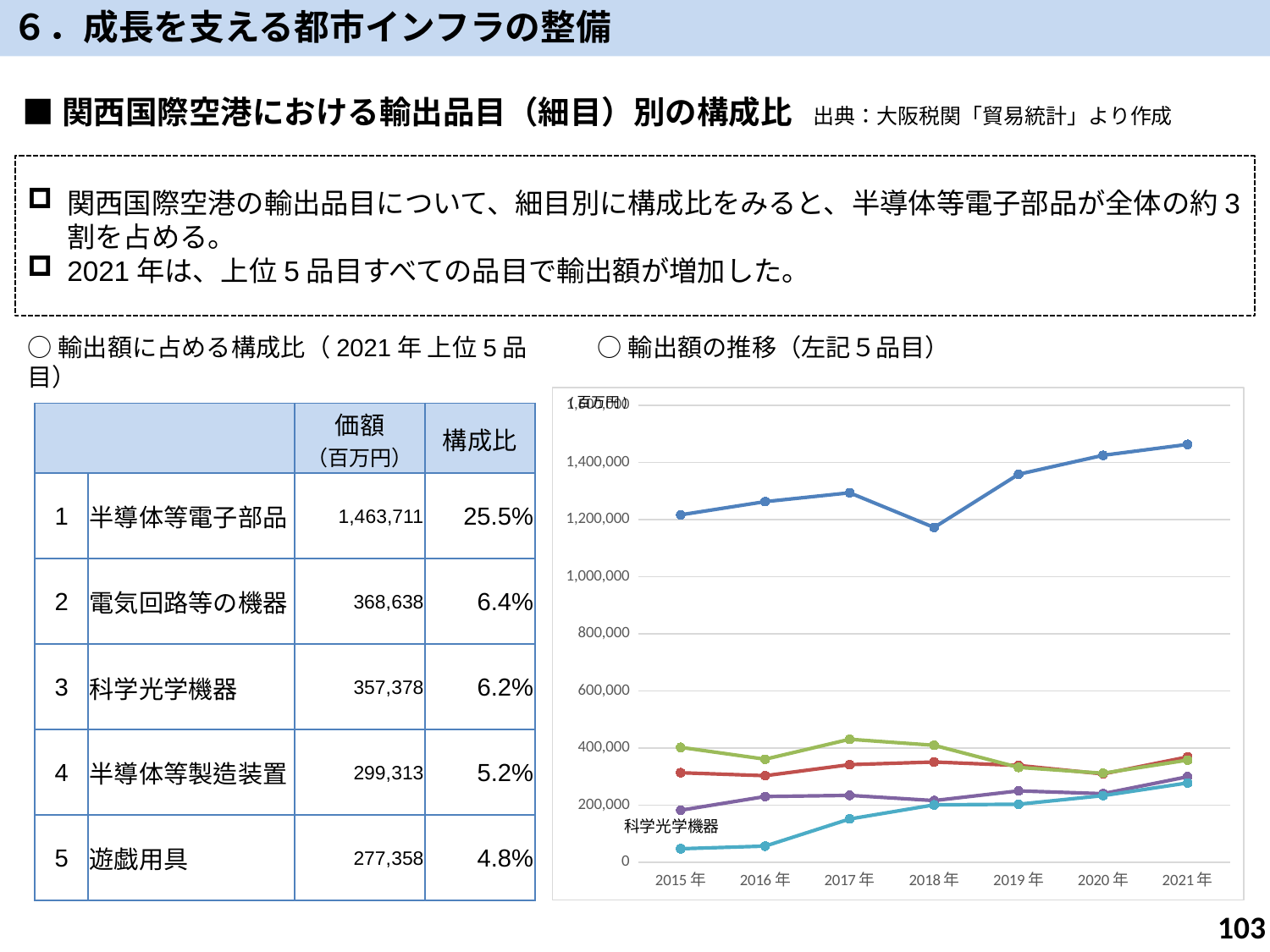

６．成長を支える都市インフラの整備
■関西国際空港における輸出品目（細目）別の構成比　出典：大阪税関「貿易統計」より作成
関西国際空港の輸出品目について、細目別に構成比をみると、半導体等電子部品が全体の約3割を占める。
2021年は、上位5品目すべての品目で輸出額が増加した。
○輸出額に占める構成比（2021年 上位5品目）
○輸出額の推移（左記５品目）

### Chart

| Category | 半導体等電子部品 | 電気回路等の機器 |  | 半導体等製造装置 | 遊戯用具 |
|---|---|---|---|---|---|
| 2015年 | 1216909.0 | 313276.0 | 402096.0 | 181985.0 | 46890.0 |
| 2016年 | 1263191.0 | 303000.0 | 360536.0 | 229785.0 | 56067.0 |
| 2017年 | 1294041.0 | 341559.0 | 430375.0 | 233958.0 | 151144.0 |
| 2018年 | 1172743.0 | 350854.0 | 409306.0 | 215568.0 | 200673.0 |
| 2019年 | 1359138.0 | 338799.0 | 331909.0 | 249660.0 | 202847.0 |
| 2020年 | 1425389.0 | 309116.0 | 311482.0 | 239885.0 | 233051.0 |
| 2021年 | 1463711.0 | 368638.0 | 357378.0 | 299313.0 | 277358.0 |
(百万円)
|  |  | 価額 （百万円） | 構成比 |
| --- | --- | --- | --- |
| 1 | 半導体等電子部品 | 1,463,711 | 25.5% |
| 2 | 電気回路等の機器 | 368,638 | 6.4% |
| 3 | 科学光学機器 | 357,378 | 6.2% |
| 4 | 半導体等製造装置 | 299,313 | 5.2% |
| 5 | 遊戯用具 | 277,358 | 4.8% |
科学光学機器
103